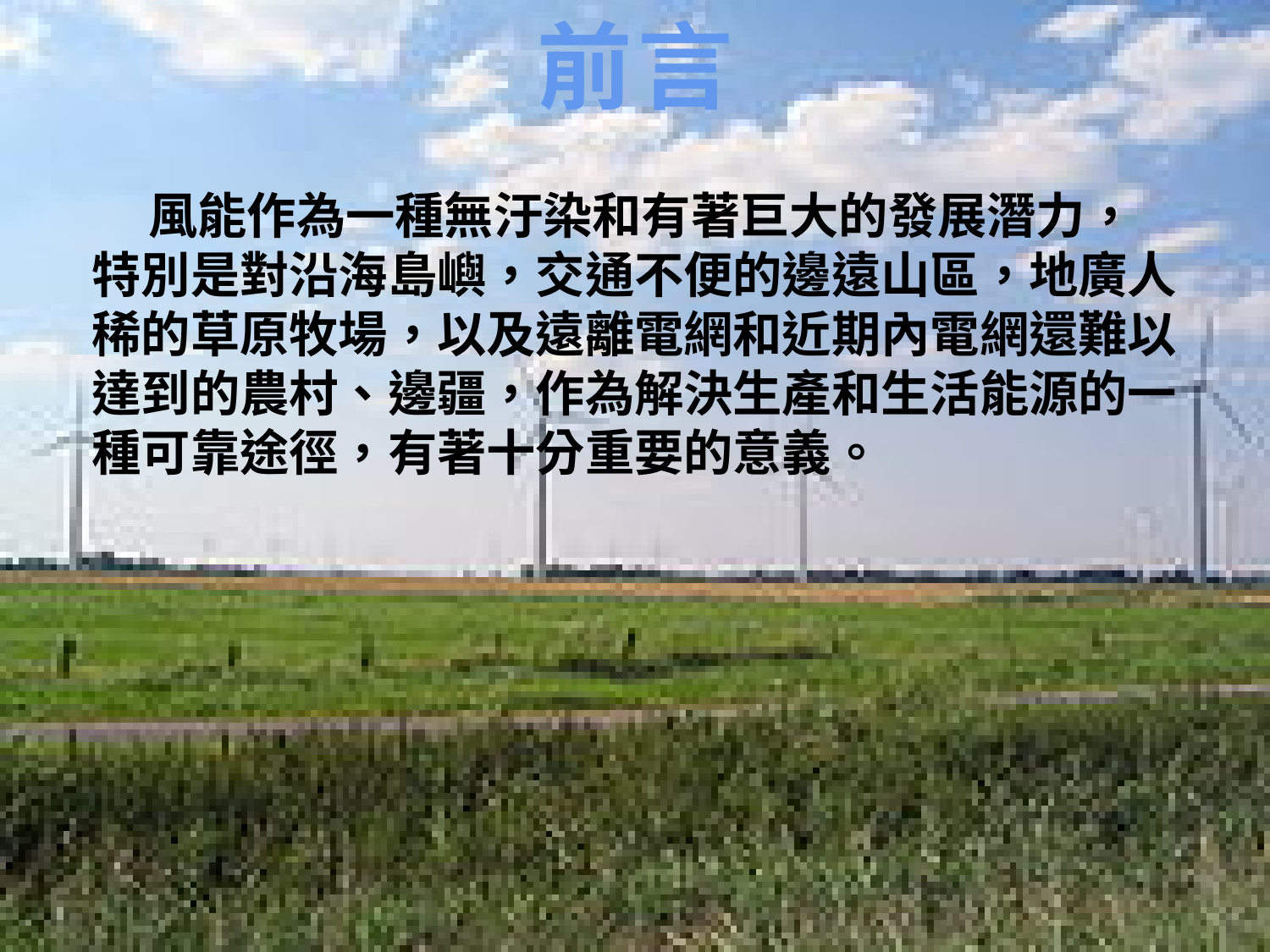

前言

    風能作為一種無汙染和有著巨大的發展潛力，特別是對沿海島嶼，交通不便的邊遠山區，地廣人稀的草原牧場，以及遠離電網和近期內電網還難以達到的農村、邊疆，作為解決生產和生活能源的一種可靠途徑，有著十分重要的意義。